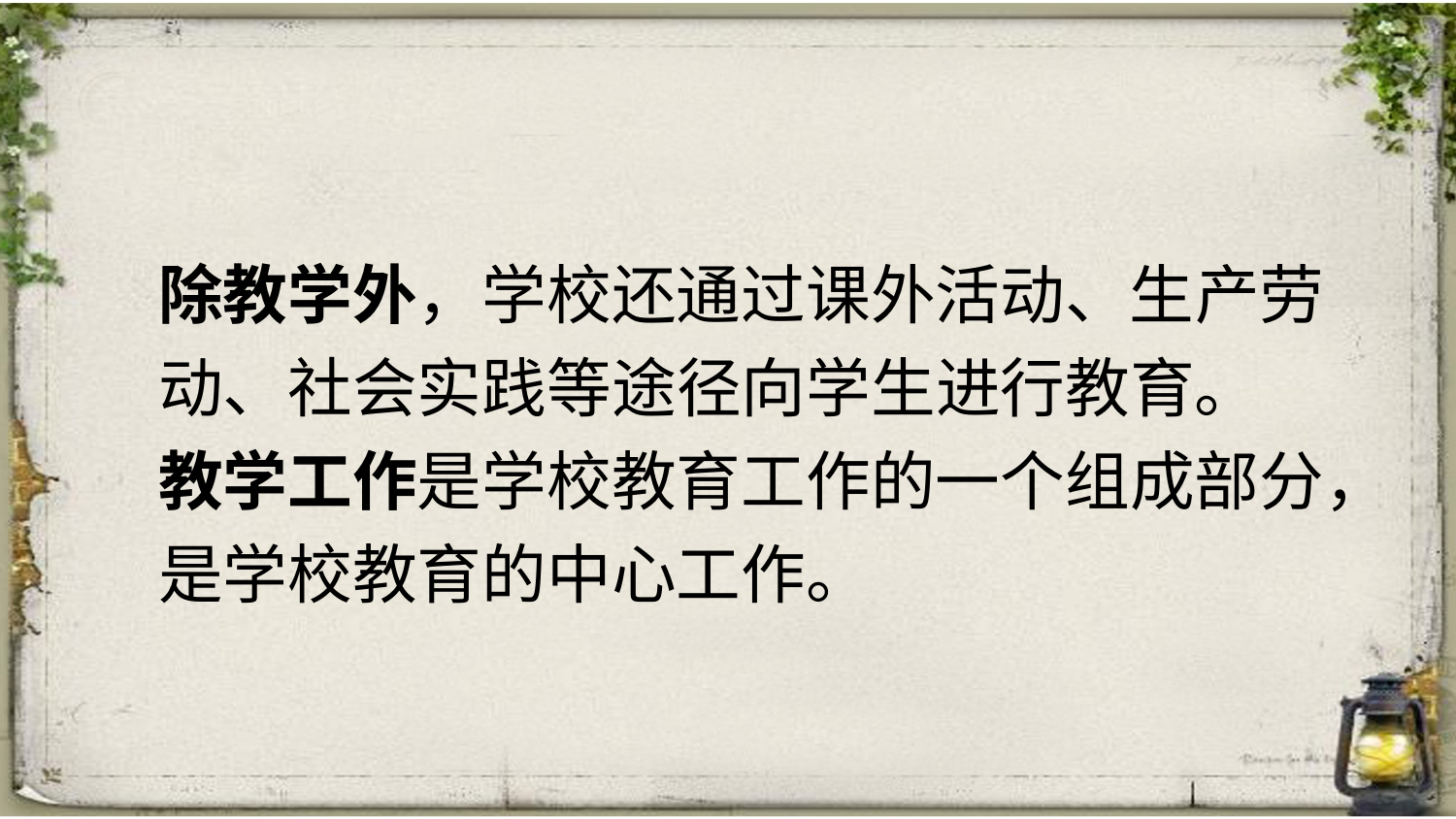

除教学外，学校还通过课外活动、生产劳动、社会实践等途径向学生进行教育。
教学工作是学校教育工作的一个组成部分，是学校教育的中心工作。